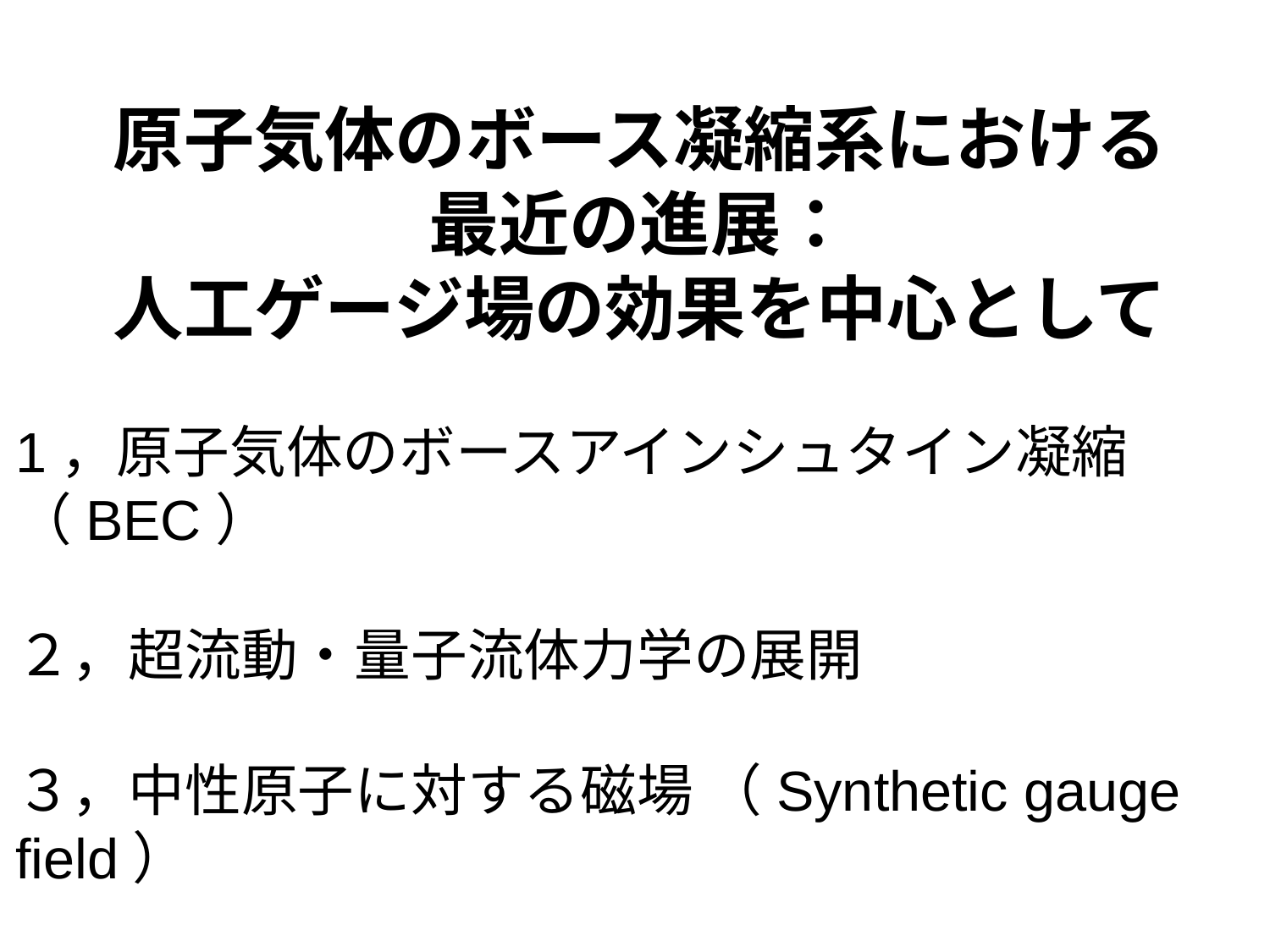

原子気体のボース凝縮系における
最近の進展：
人工ゲージ場の効果を中心として
1，原子気体のボースアインシュタイン凝縮（BEC）

２，超流動・量子流体力学の展開

３，中性原子に対する磁場 （Synthetic gauge field）

４，スピン軌道相互作用をもつBEC